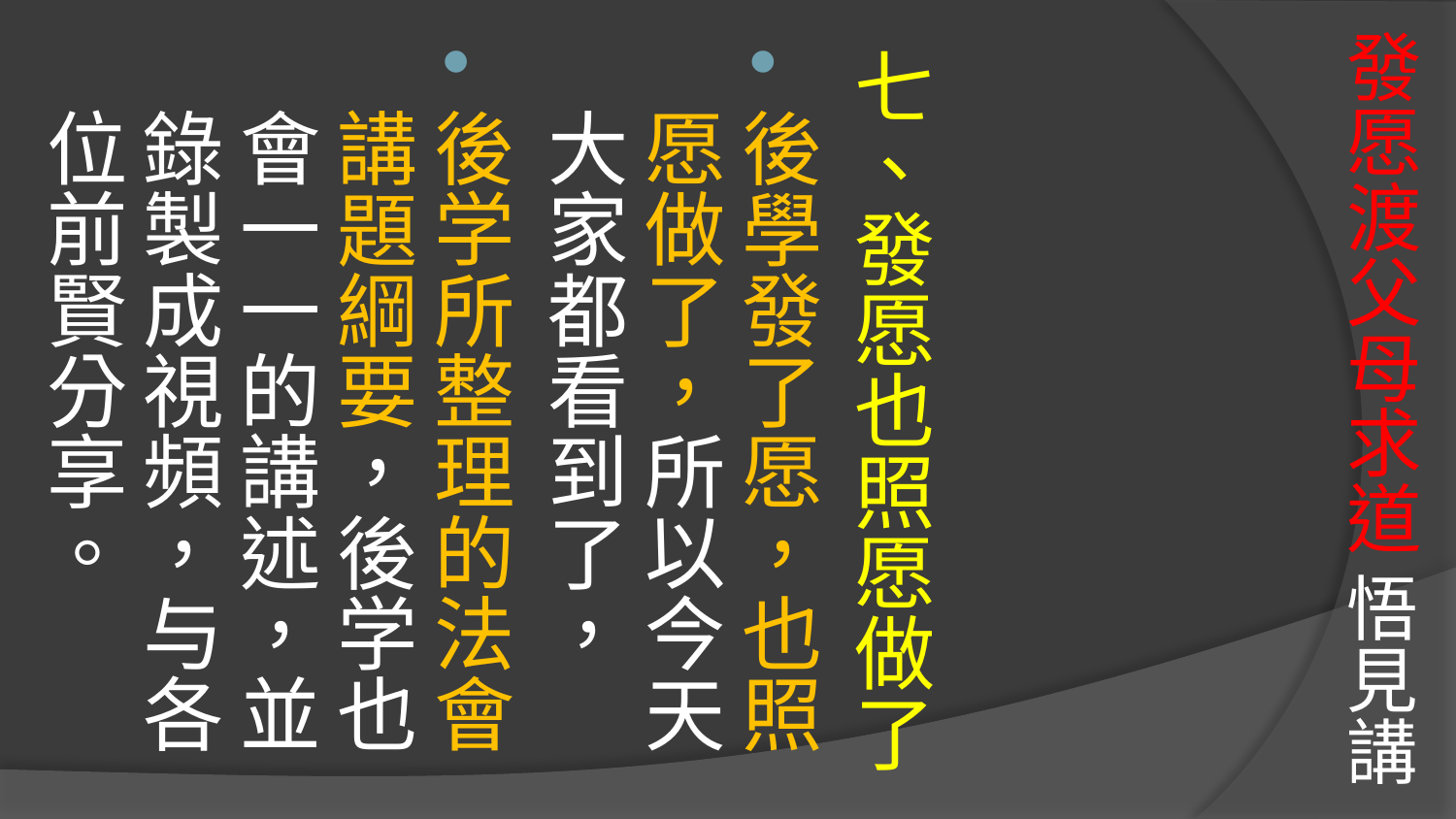

# 發愿渡父母求道 悟見講
七、發愿也照愿做了
後學發了愿，也照愿做了，所以今天大家都看到了，
後学所整理的法會講題綱要，後学也會一一的講述，並錄製成視頻，与各位前賢分享。